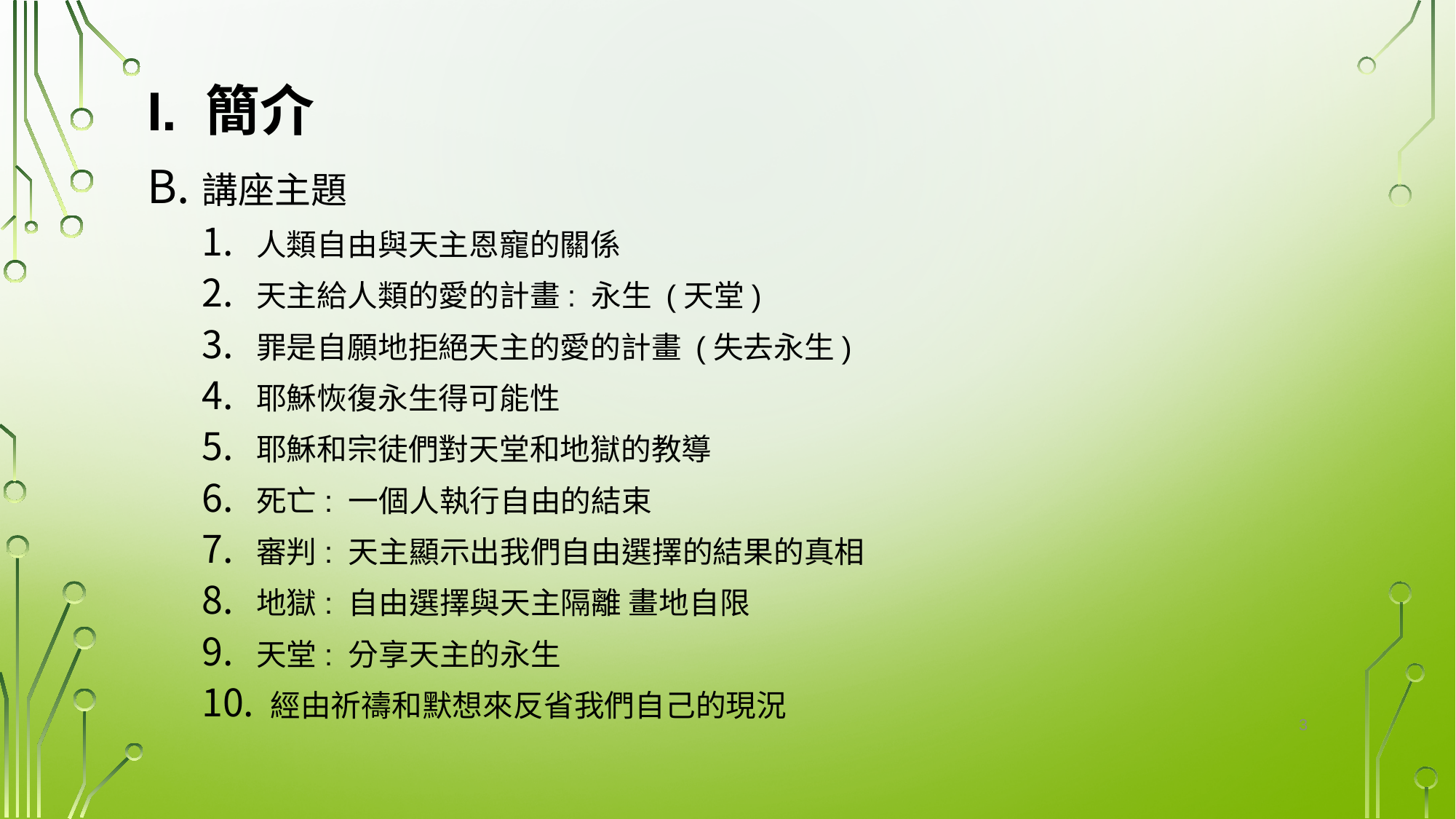

# I. 簡介
講座主題
人類自由與天主恩寵的關係
天主給人類的愛的計畫: 永生 (天堂)
罪是自願地拒絕天主的愛的計畫 (失去永生)
耶穌恢復永生得可能性
耶穌和宗徒們對天堂和地獄的教導
死亡: 一個人執行自由的結束
審判: 天主顯示出我們自由選擇的結果的真相
地獄: 自由選擇與天主隔離 畫地自限
天堂: 分享天主的永生
 經由祈禱和默想來反省我們自己的現況

3